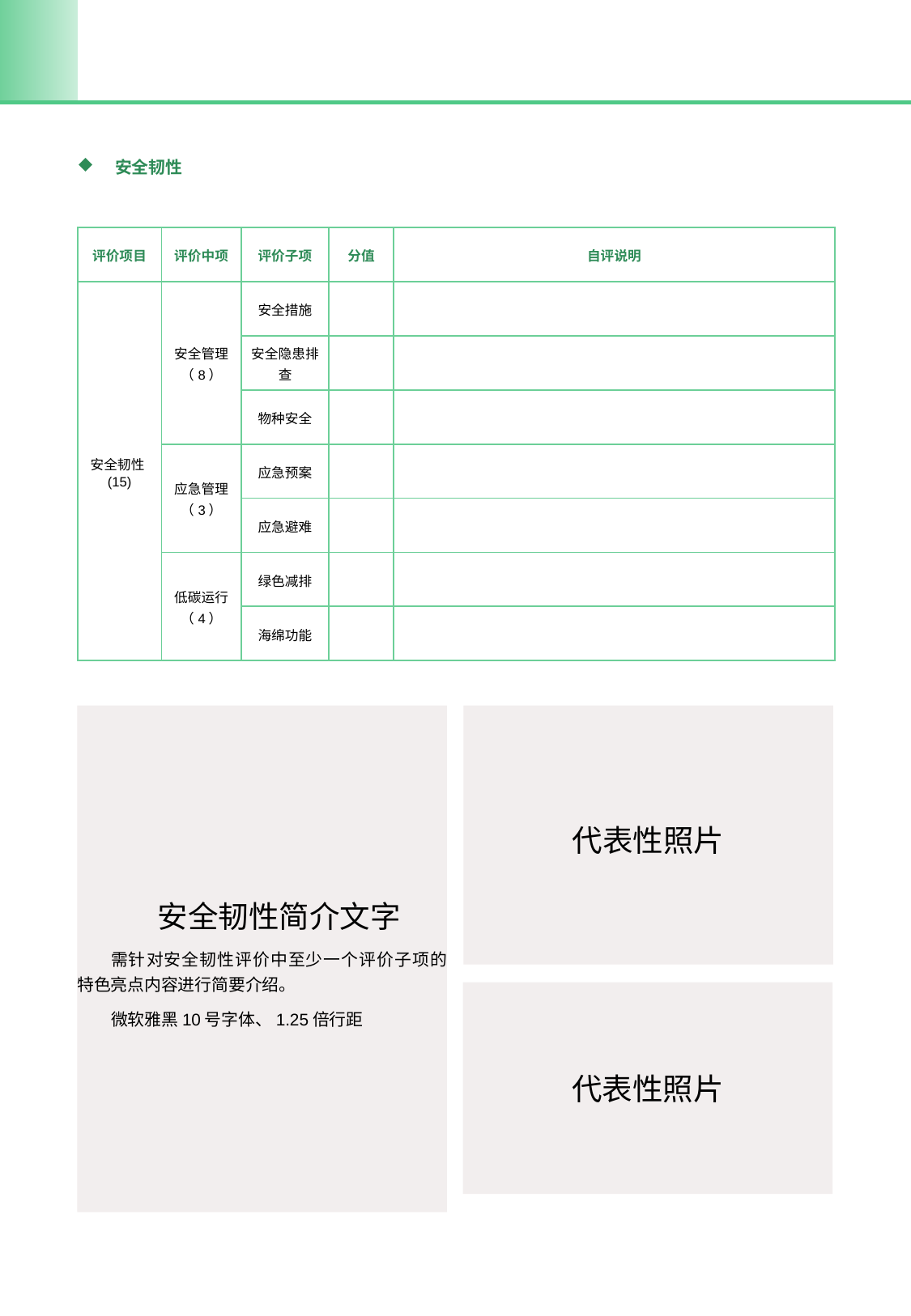

安全韧性
| 评价项目 | 评价中项 | 评价子项 | 分值 | 自评说明 |
| --- | --- | --- | --- | --- |
| 安全韧性(15) | 安全管理（8） | 安全措施 |  |  |
|  |  | 安全隐患排查 |  |  |
|  |  | 物种安全 |  |  |
|  | 应急管理（3） | 应急预案 |  |  |
|  |  | 应急避难 |  |  |
|  | 低碳运行 （4） | 绿色减排 |  |  |
|  |  | 海绵功能 |  |  |
代表性照片
安全韧性简介文字
需针对安全韧性评价中至少一个评价子项的特色亮点内容进行简要介绍。
微软雅黑10号字体、1.25倍行距
代表性照片